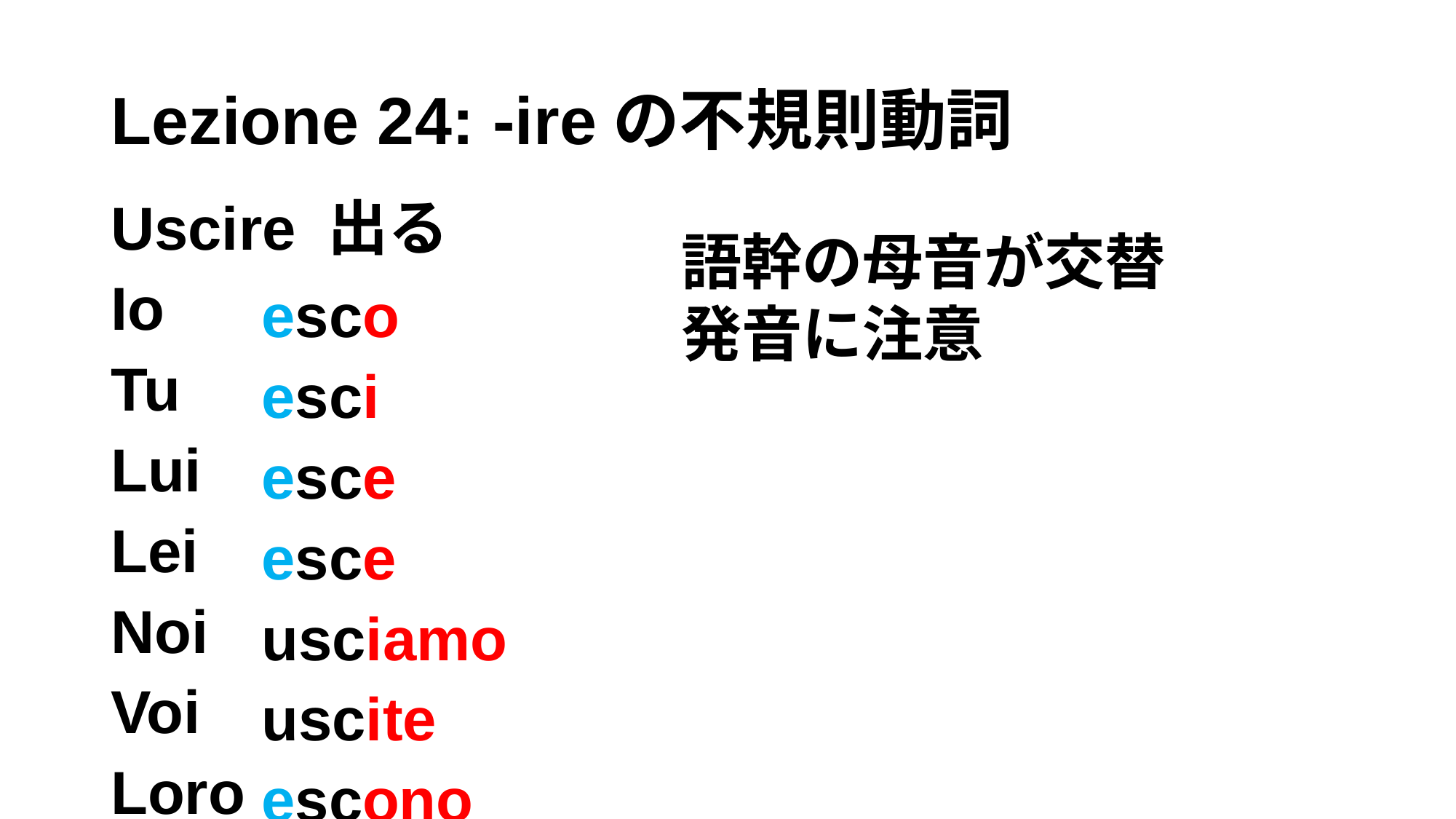

# Lezione 24: -ireの不規則動詞
Uscire 出る
Io
Tu
Lui
Lei
Noi
Voi
Loro

esco
esci
esce
esce
usciamo
uscite
escono

語幹の母音が交替
発音に注意